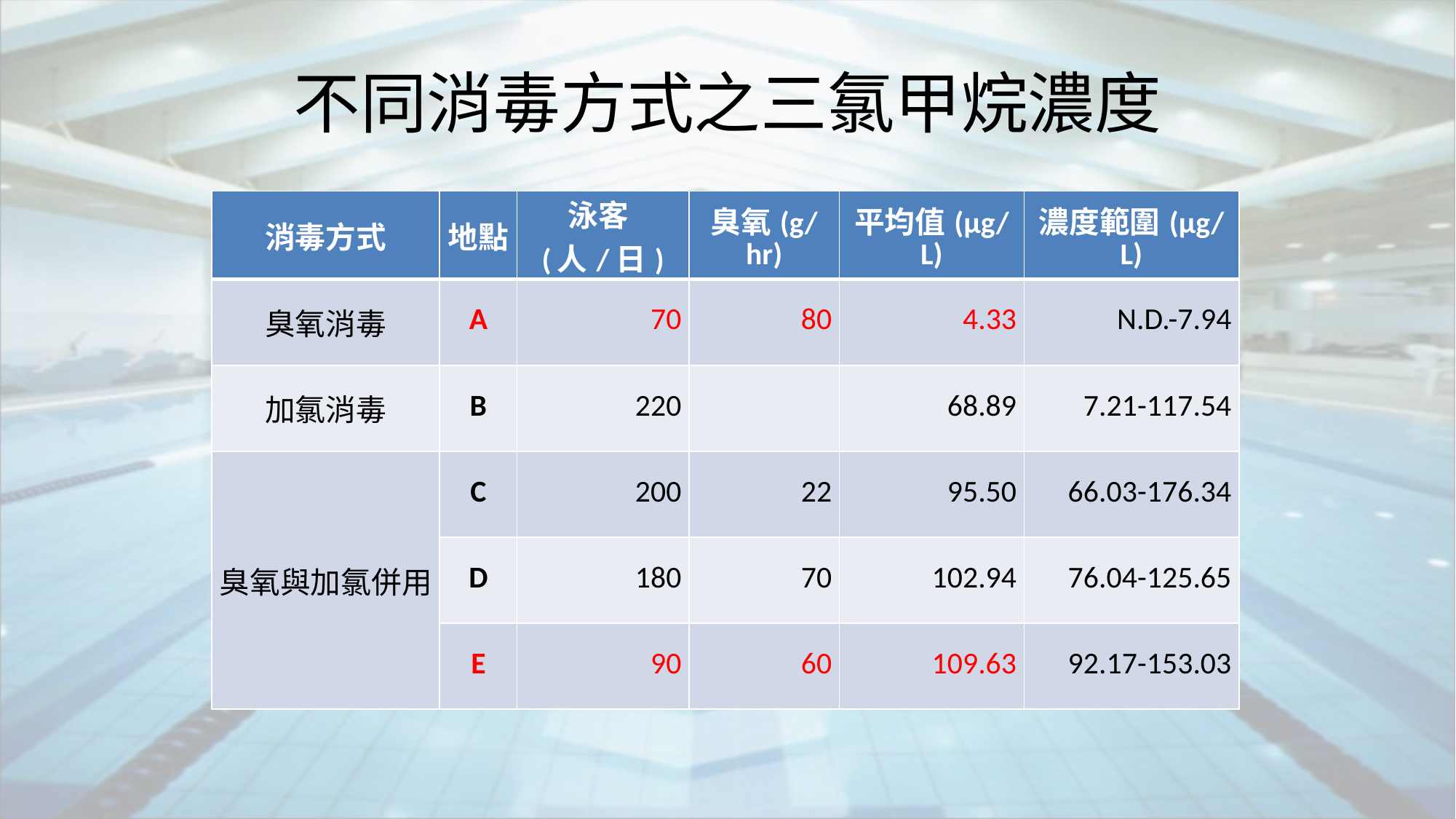

# 不同消毒方式之三氯甲烷濃度
| 消毒方式 | 地點 | 泳客(人/日) | 臭氧(g/hr) | 平均值(μg/L) | 濃度範圍(μg/L) |
| --- | --- | --- | --- | --- | --- |
| 臭氧消毒 | A | 70 | 80 | 4.33 | N.D.-7.94 |
| 加氯消毒 | B | 220 |  | 68.89 | 7.21-117.54 |
| 臭氧與加氯併用 | C | 200 | 22 | 95.50 | 66.03-176.34 |
|  | D | 180 | 70 | 102.94 | 76.04-125.65 |
|  | E | 90 | 60 | 109.63 | 92.17-153.03 |